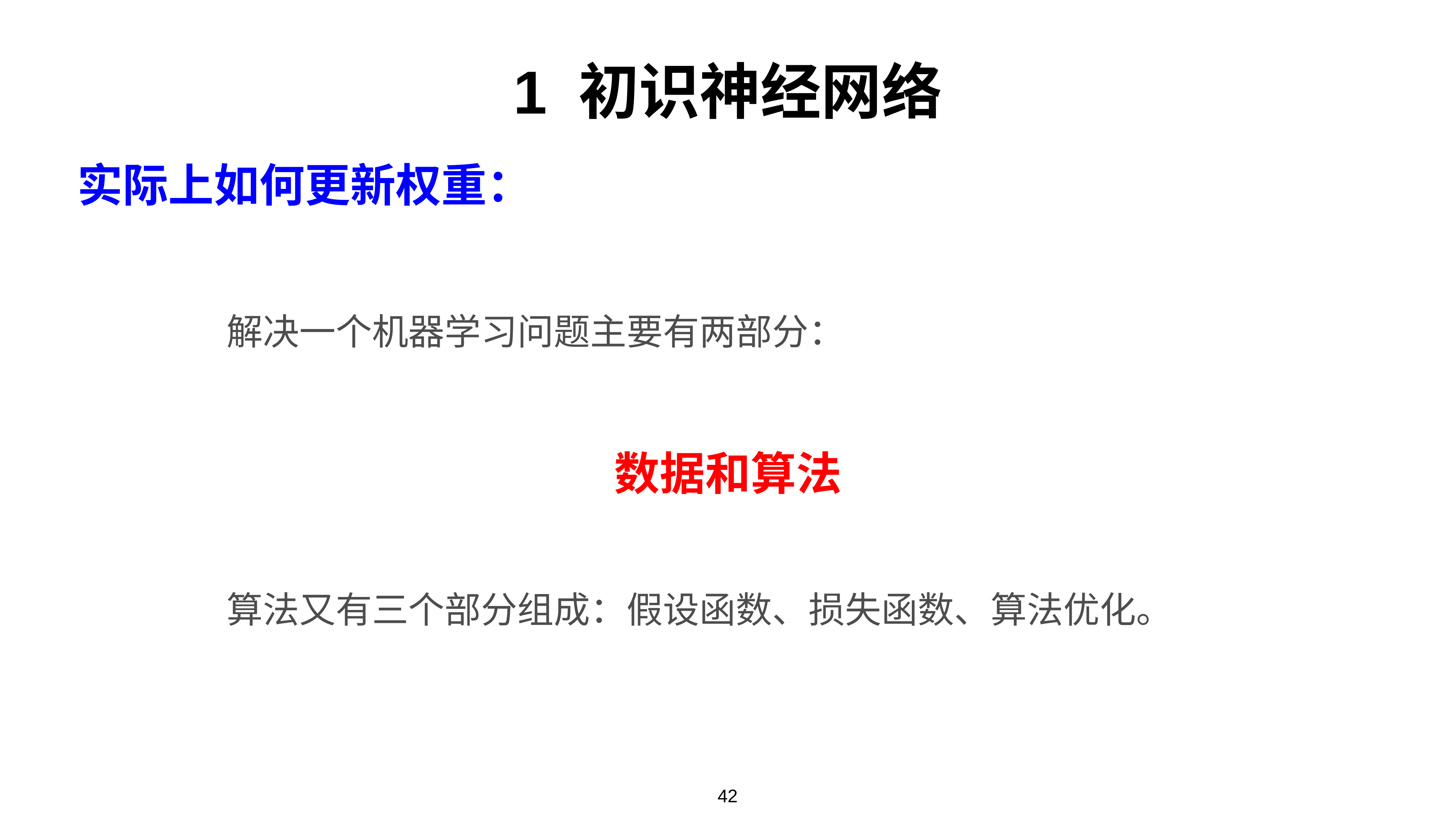

# 1 初识神经网络
实际上如何更新权重：

解决一个机器学习问题主要有两部分：

数据和算法

算法又有三个部分组成：假设函数、损失函数、算法优化。
42